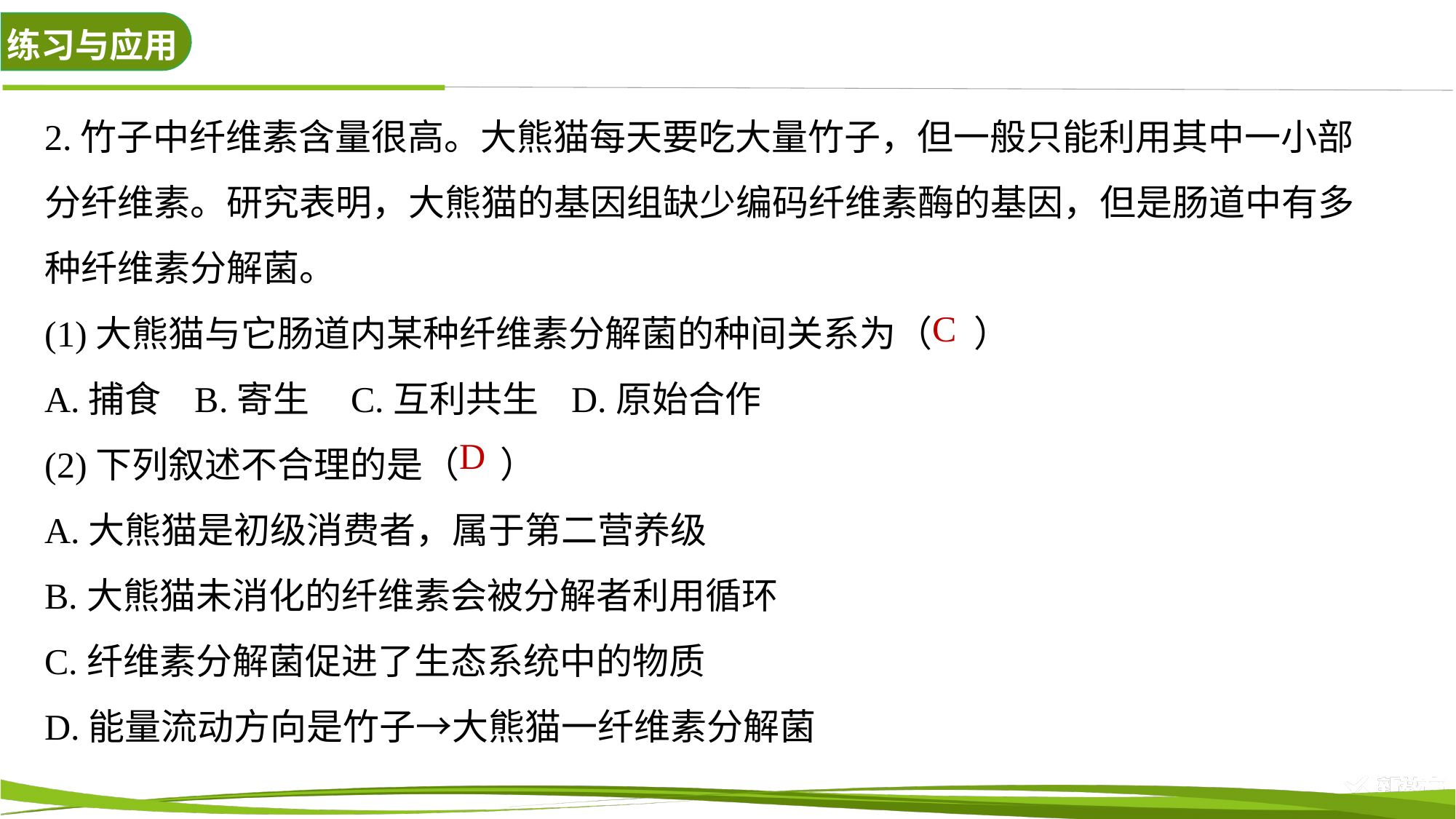

2.竹子中纤维素含量很高。大熊猫每天要吃大量竹子，但一般只能利用其中一小部分纤维素。研究表明，大熊猫的基因组缺少编码纤维素酶的基因，但是肠道中有多种纤维素分解菌。
(1)大熊猫与它肠道内某种纤维素分解菌的种间关系为（     ）
A.捕食   B.寄生    C.互利共生   D.原始合作
(2)下列叙述不合理的是（     ）
A.大熊猫是初级消费者，属于第二营养级
B.大熊猫未消化的纤维素会被分解者利用循环
C.纤维素分解菌促进了生态系统中的物质
D.能量流动方向是竹子→大熊猫一纤维素分解菌
C
D